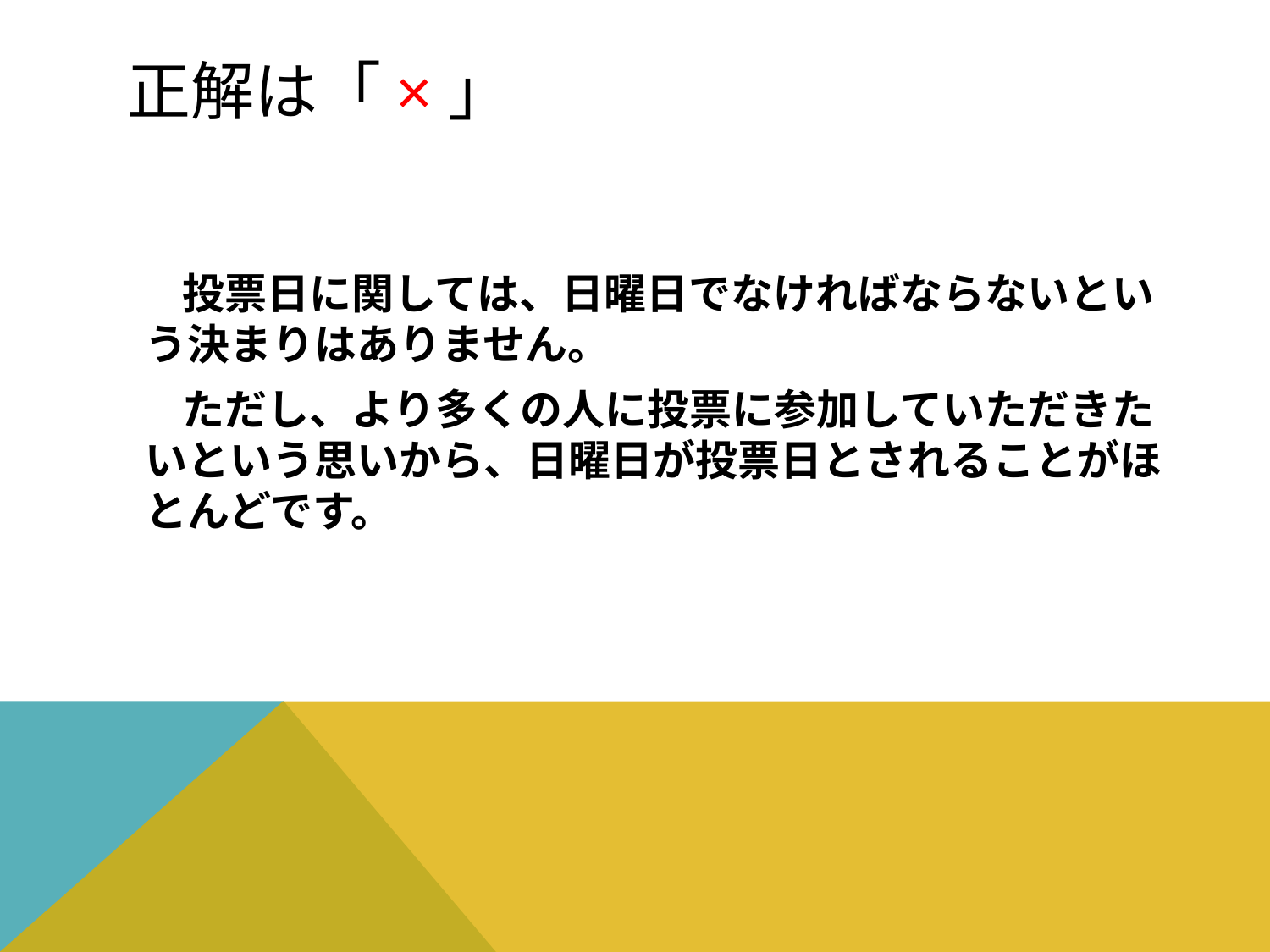

# 正解は「×」
　　投票日に関しては、日曜日でなければならないという決まりはありません。
　　ただし、より多くの人に投票に参加していただきたいという思いから、日曜日が投票日とされることがほとんどです。